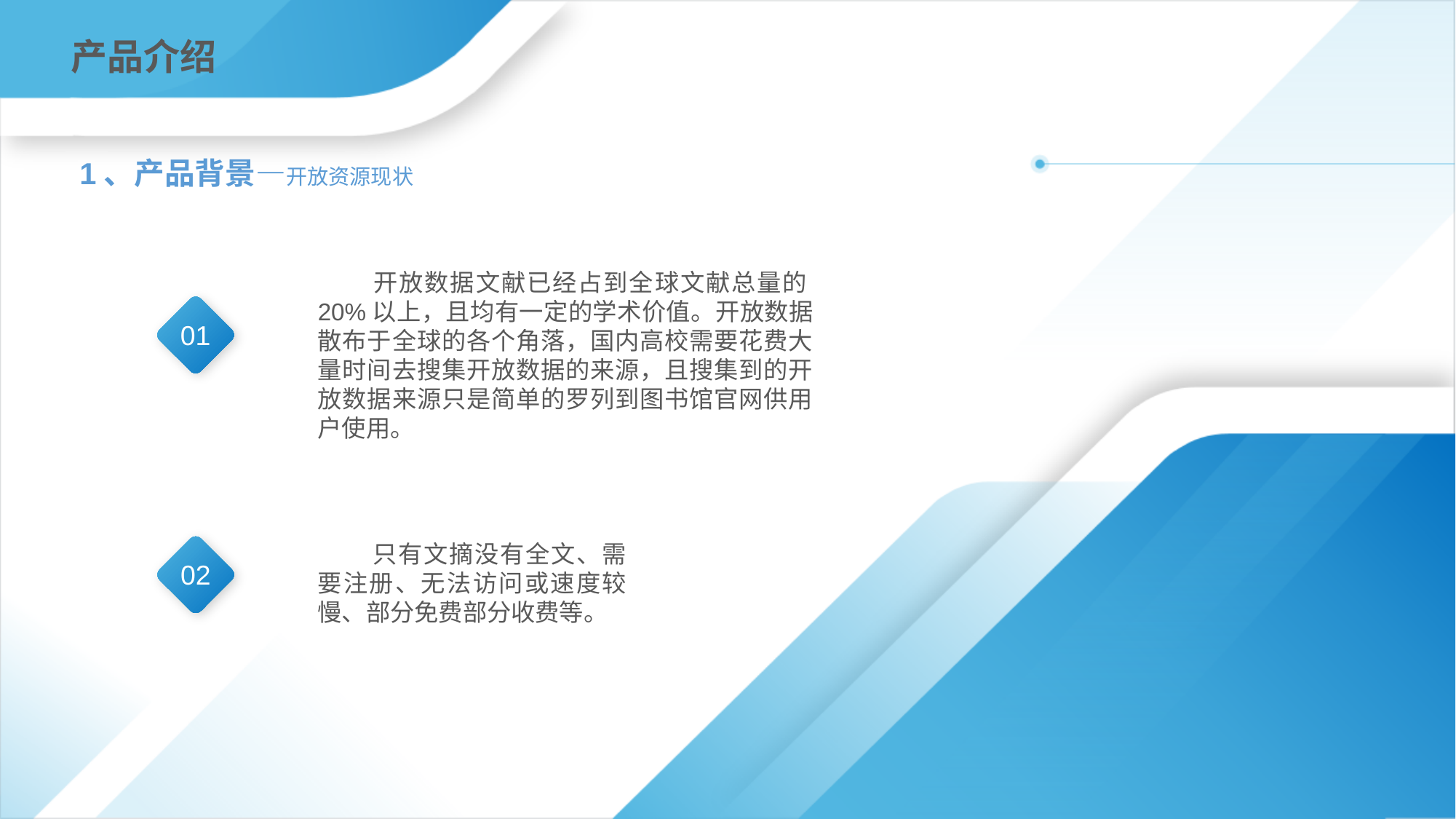

产品介绍
1、产品背景—开放资源现状
       开放数据文献已经占到全球文献总量的20%以上，且均有一定的学术价值。开放数据散布于全球的各个角落，国内高校需要花费大量时间去搜集开放数据的来源，且搜集到的开放数据来源只是简单的罗列到图书馆官网供用户使用。

01
       只有文摘没有全文、需要注册、无法访问或速度较慢、部分免费部分收费等。

02